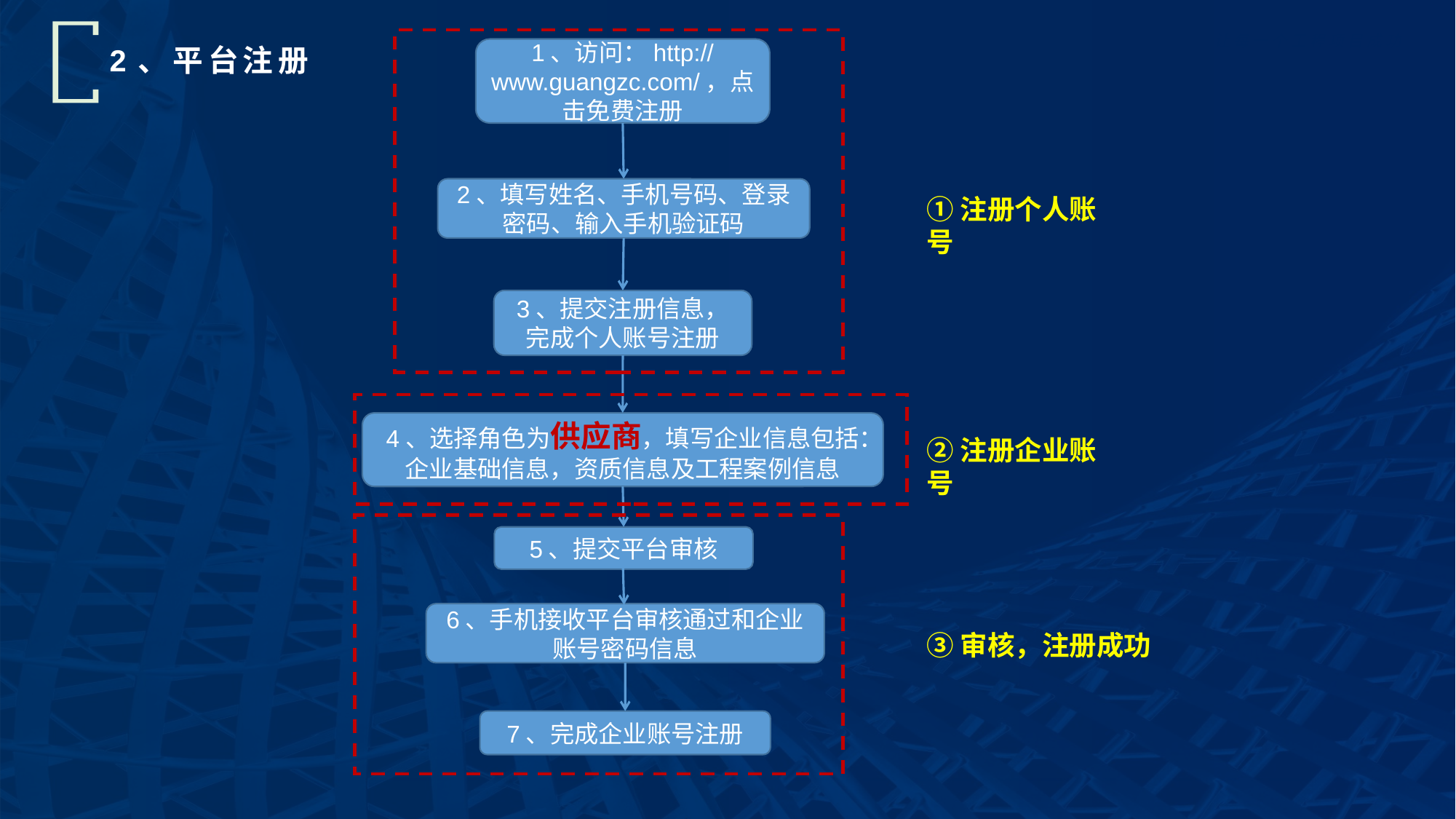

①注册个人账号

1、访问：http://www.guangzc.com/，点击免费注册
# 2、平台注册
2、填写姓名、手机号码、登录密码、输入手机验证码
3、提交注册信息，完成个人账号注册

②注册企业账号
4、选择角色为供应商，填写企业信息包括：企业基础信息，资质信息及工程案例信息

③审核，注册成功
5、提交平台审核
6、手机接收平台审核通过和企业账号密码信息
7、完成企业账号注册